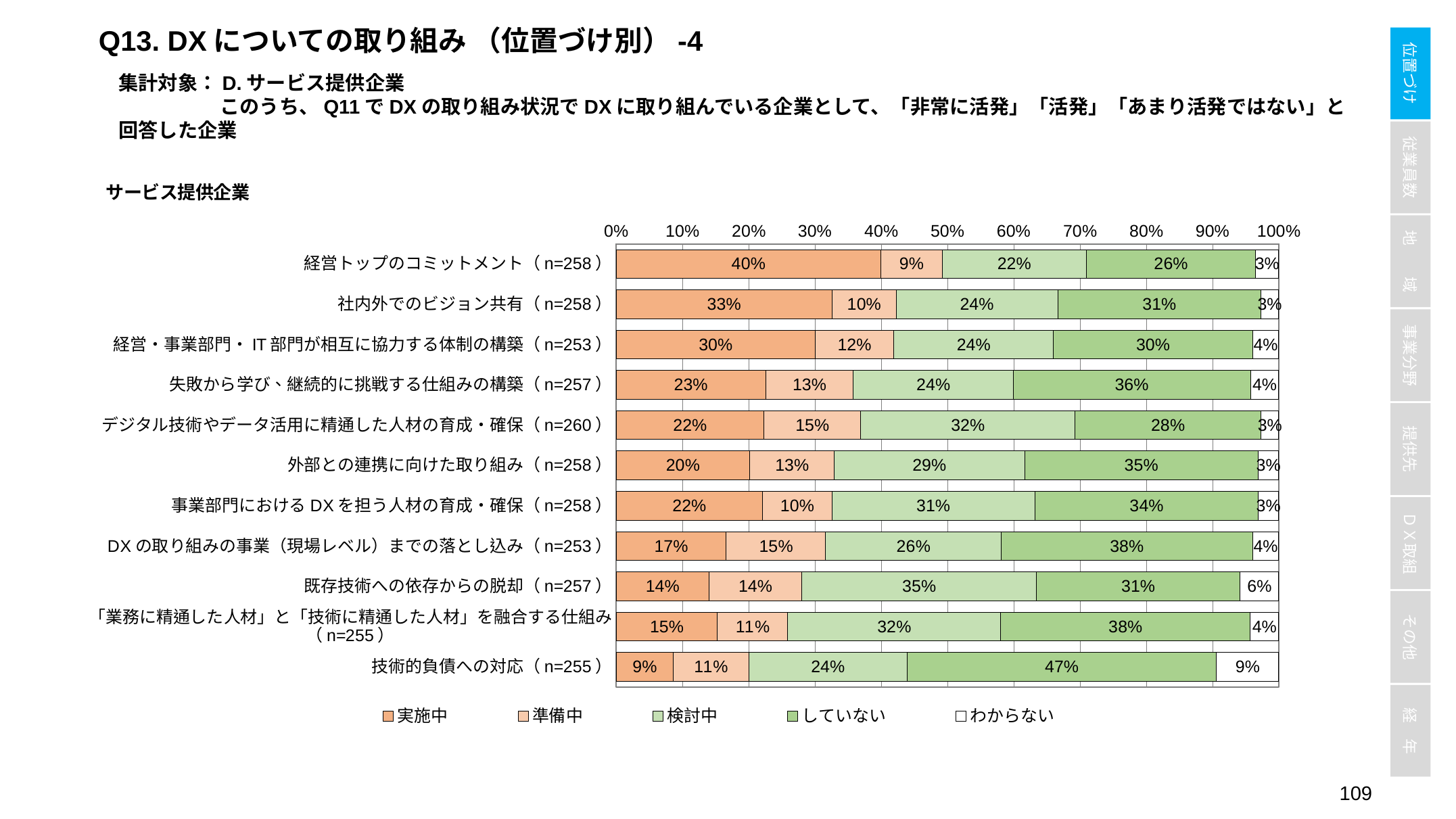

Q13. DXについての取り組み （位置づけ別）-4

集計対象：D.サービス提供企業
	このうち、Q11でDXの取り組み状況でDXに取り組んでいる企業として、「非常に活発」「活発」「あまり活発ではない」と回答した企業

### Chart

| Category | 実施中 | 準備中 | 検討中 | していない | わからない |
|---|---|---|---|---|---|
| 経営トップのコミットメント（n=258） | 0.3992248062015504 | 0.09302325581395349 | 0.21705426356589147 | 0.2558139534883721 | 0.03488372093023256 |
| 社内外でのビジョン共有（n=258） | 0.32558139534883723 | 0.09689922480620156 | 0.2441860465116279 | 0.3062015503875969 | 0.027131782945736434 |
| 経営・事業部門・IT部門が相互に協力する体制の構築（n=253） | 0.30039525691699603 | 0.11857707509881422 | 0.24110671936758893 | 0.30039525691699603 | 0.039525691699604744 |
| 失敗から学び、継続的に挑戦する仕組みの構築（n=257） | 0.22568093385214008 | 0.13229571984435798 | 0.24124513618677043 | 0.35797665369649806 | 0.042801556420233464 |
| デジタル技術やデータ活用に精通した人材の育成・確保（n=260） | 0.2230769230769231 | 0.14615384615384616 | 0.3230769230769231 | 0.28076923076923077 | 0.026923076923076925 |
| 外部との連携に向けた取り組み（n=258） | 0.20155038759689922 | 0.12790697674418605 | 0.2868217054263566 | 0.35271317829457366 | 0.031007751937984496 |
| 事業部門におけるDXを担う人材の育成・確保（n=258） | 0.22093023255813954 | 0.10465116279069768 | 0.3062015503875969 | 0.3372093023255814 | 0.031007751937984496 |
| DXの取り組みの事業（現場レベル）までの落とし込み（n=253） | 0.16600790513833993 | 0.15019762845849802 | 0.2648221343873518 | 0.3794466403162055 | 0.039525691699604744 |
| 既存技術への依存からの脱却（n=257） | 0.14007782101167315 | 0.14007782101167315 | 0.3540856031128405 | 0.30739299610894943 | 0.058365758754863814 |
| 「業務に精通した人材」と「技術に精通した人材」を融合する仕組み（n=255） | 0.15294117647058825 | 0.10588235294117647 | 0.3215686274509804 | 0.3764705882352941 | 0.043137254901960784 |
| 技術的負債への対応（n=255） | 0.08627450980392157 | 0.11372549019607843 | 0.23921568627450981 | 0.4666666666666667 | 0.09411764705882353 |
109